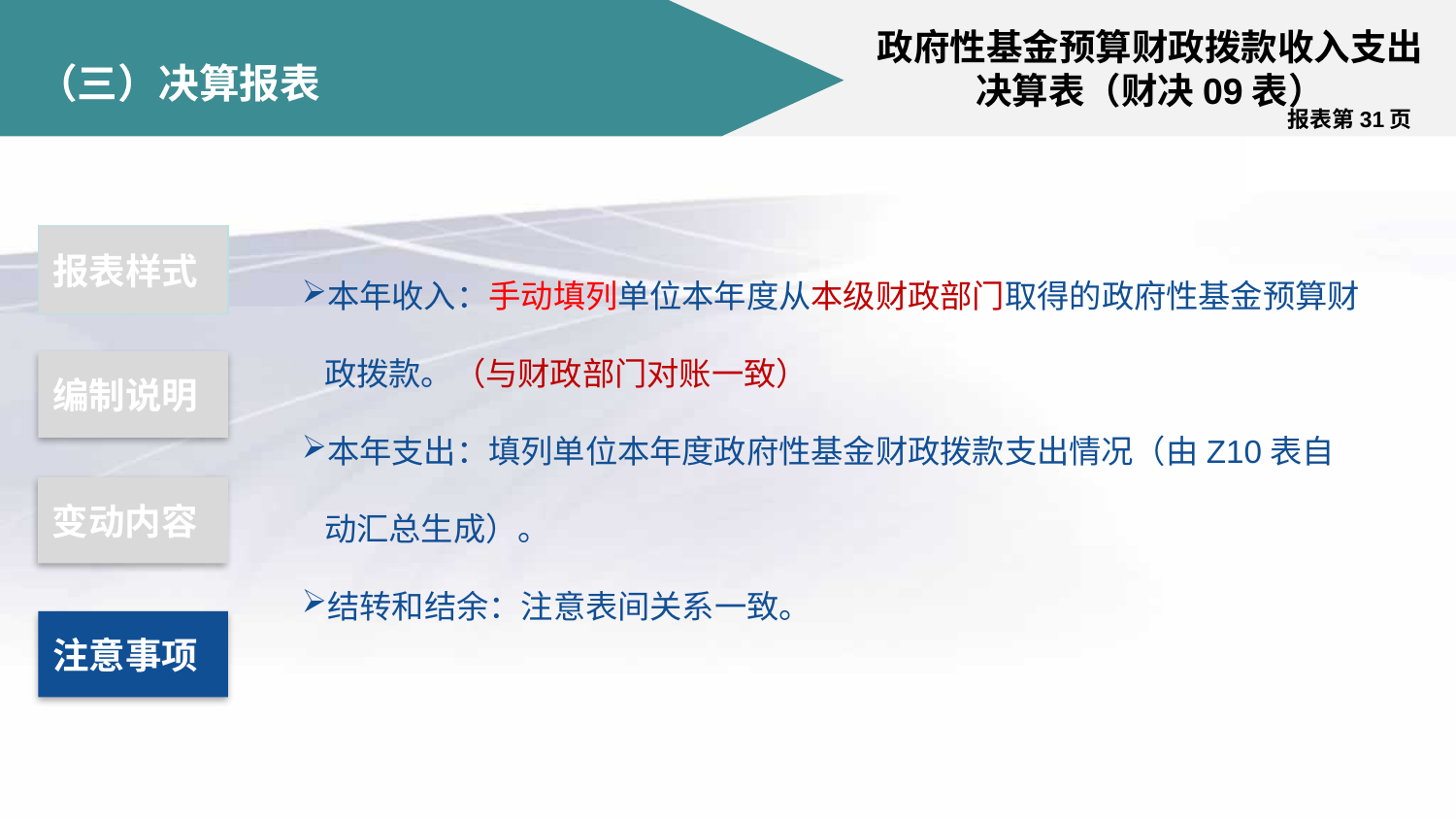

政府性基金预算财政拨款收入支出决算表（财决09表）
# （三）决算报表
报表第31页
报表样式
编制说明
变动内容
注意事项
本年收入：手动填列单位本年度从本级财政部门取得的政府性基金预算财政拨款。（与财政部门对账一致）
本年支出：填列单位本年度政府性基金财政拨款支出情况（由Z10表自动汇总生成）。
结转和结余：注意表间关系一致。
61